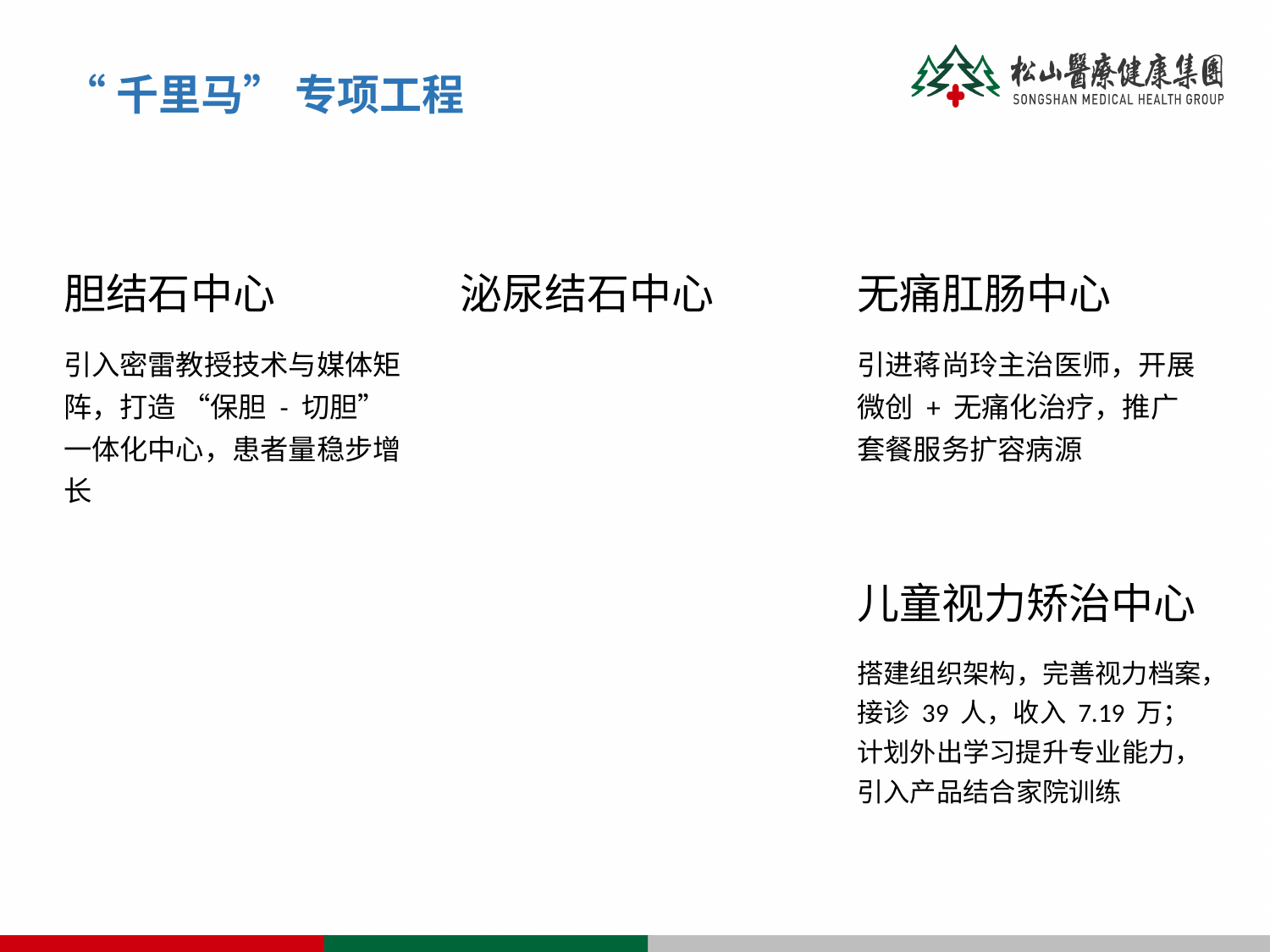

“千里马” 专项工程
胆结石中心
泌尿结石中心
无痛肛肠中心
引入密雷教授技术与媒体矩阵，打造 “保胆 - 切胆” 一体化中心，患者量稳步增长

引进蒋尚玲主治医师，开展微创 + 无痛化治疗，推广套餐服务扩容病源
儿童视力矫治中心
搭建组织架构，完善视力档案，接诊 39 人，收入 7.19 万；计划外出学习提升专业能力，引入产品结合家院训练